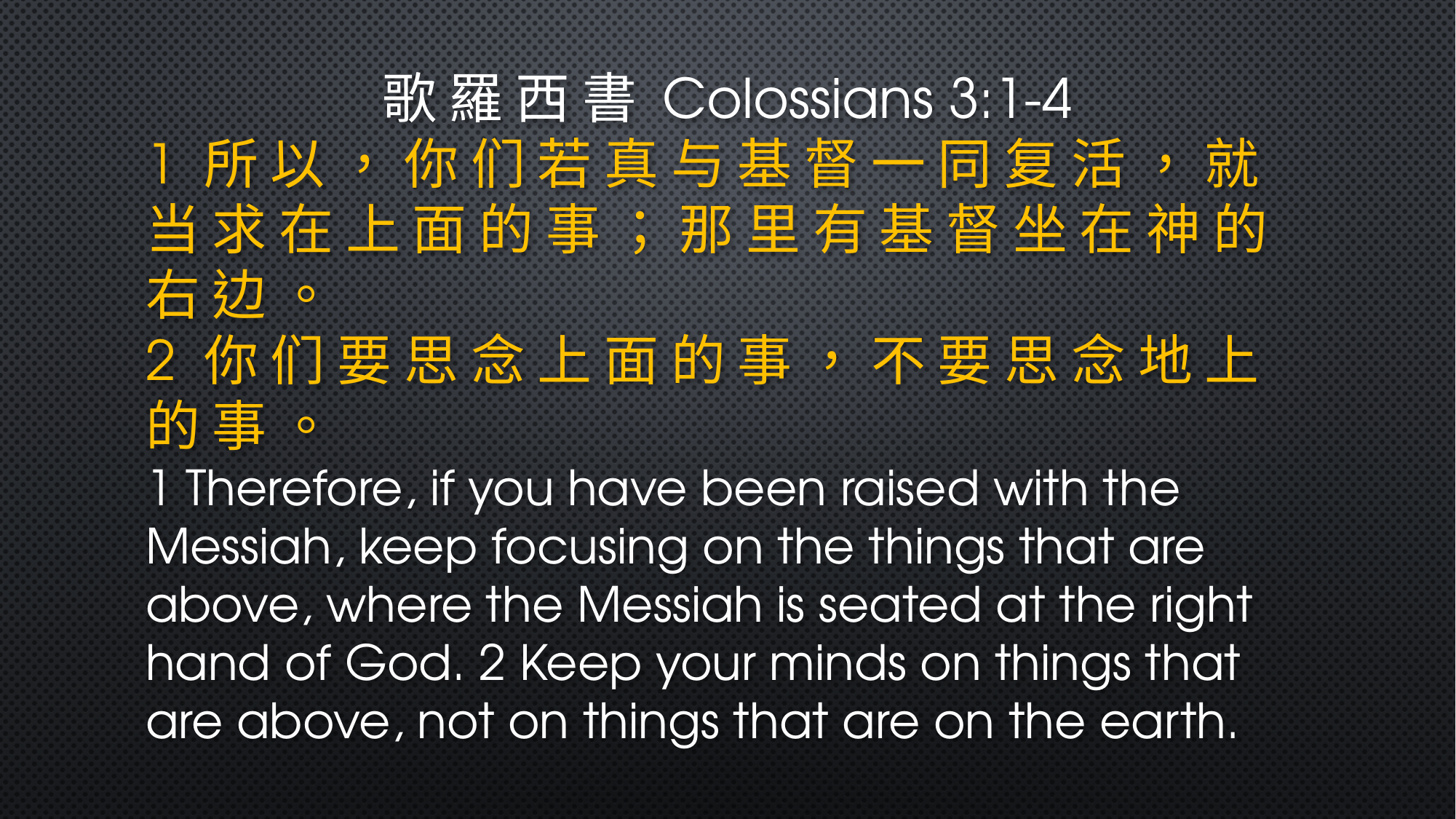

歌 羅 西 書 Colossians 3:1-4
1 所 以 ， 你 们 若 真 与 基 督 一 同 复 活 ， 就 当 求 在 上 面 的 事 ； 那 里 有 基 督 坐 在 神 的 右 边 。
2 你 们 要 思 念 上 面 的 事 ， 不 要 思 念 地 上 的 事 。
1 Therefore, if you have been raised with the Messiah, keep focusing on the things that are above, where the Messiah is seated at the right hand of God. 2 Keep your minds on things that are above, not on things that are on the earth.